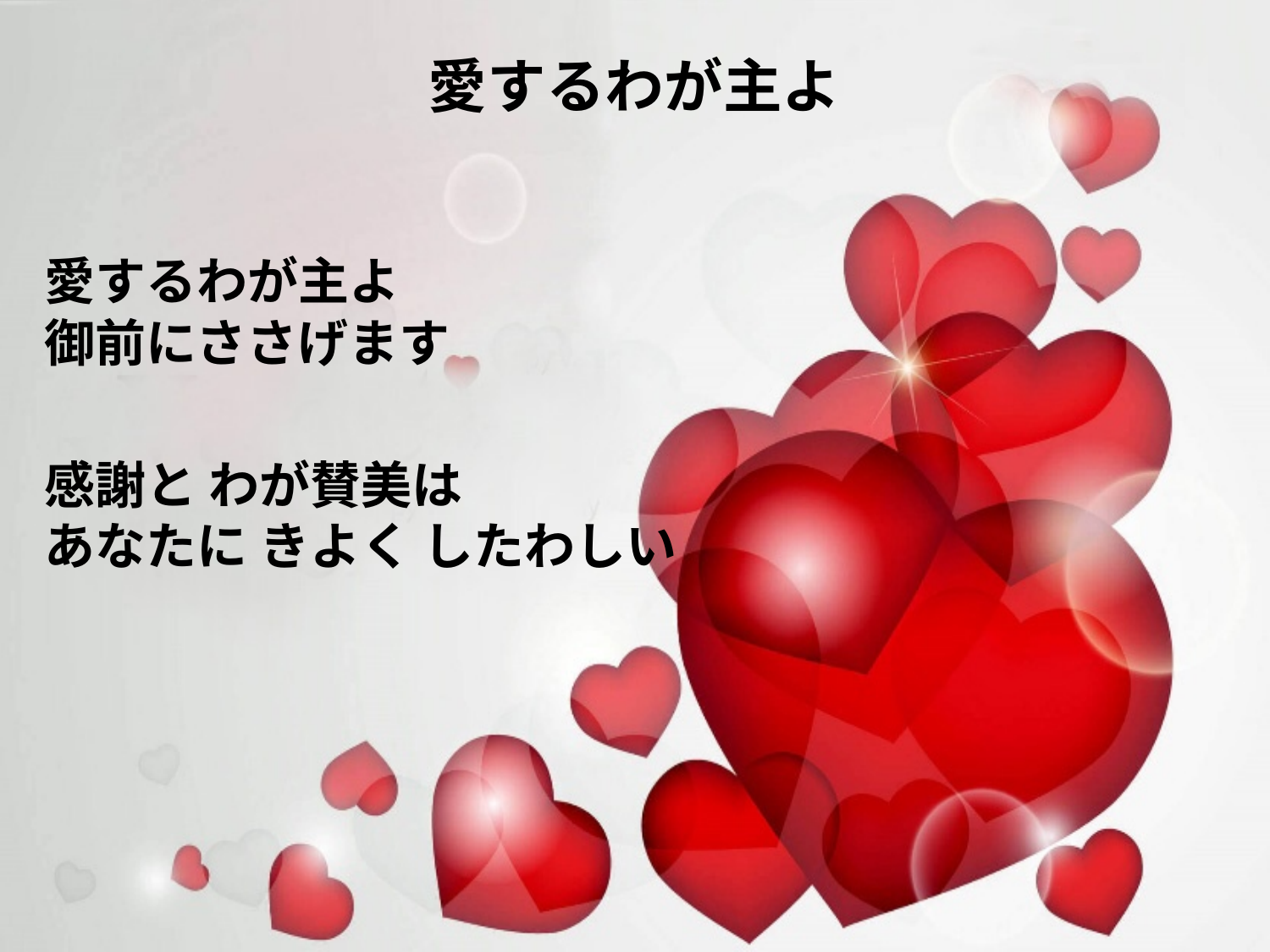

# 愛するわが主よ
愛するわが主よ
御前にささげます

感謝と わが賛美は
あなたに きよく したわしい